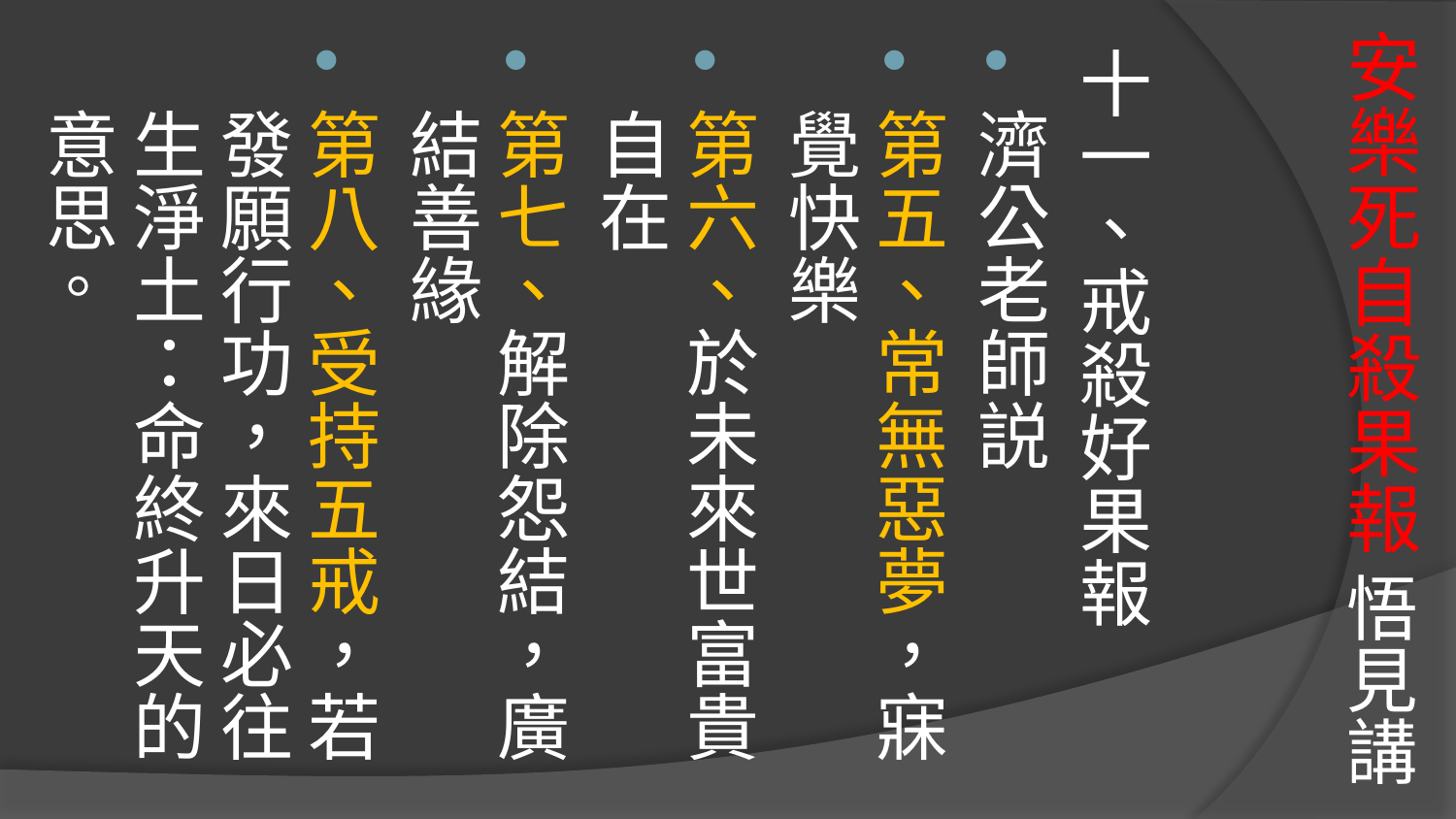

# 安樂死自殺果報 悟見講
十一、戒殺好果報
濟公老師説
第五、常無惡夢，寐覺快樂
第六、於未來世富貴自在
第七、解除怨結，廣結善緣
第八、受持五戒，若發願行功，來日必往生淨土：命終升天的意思。